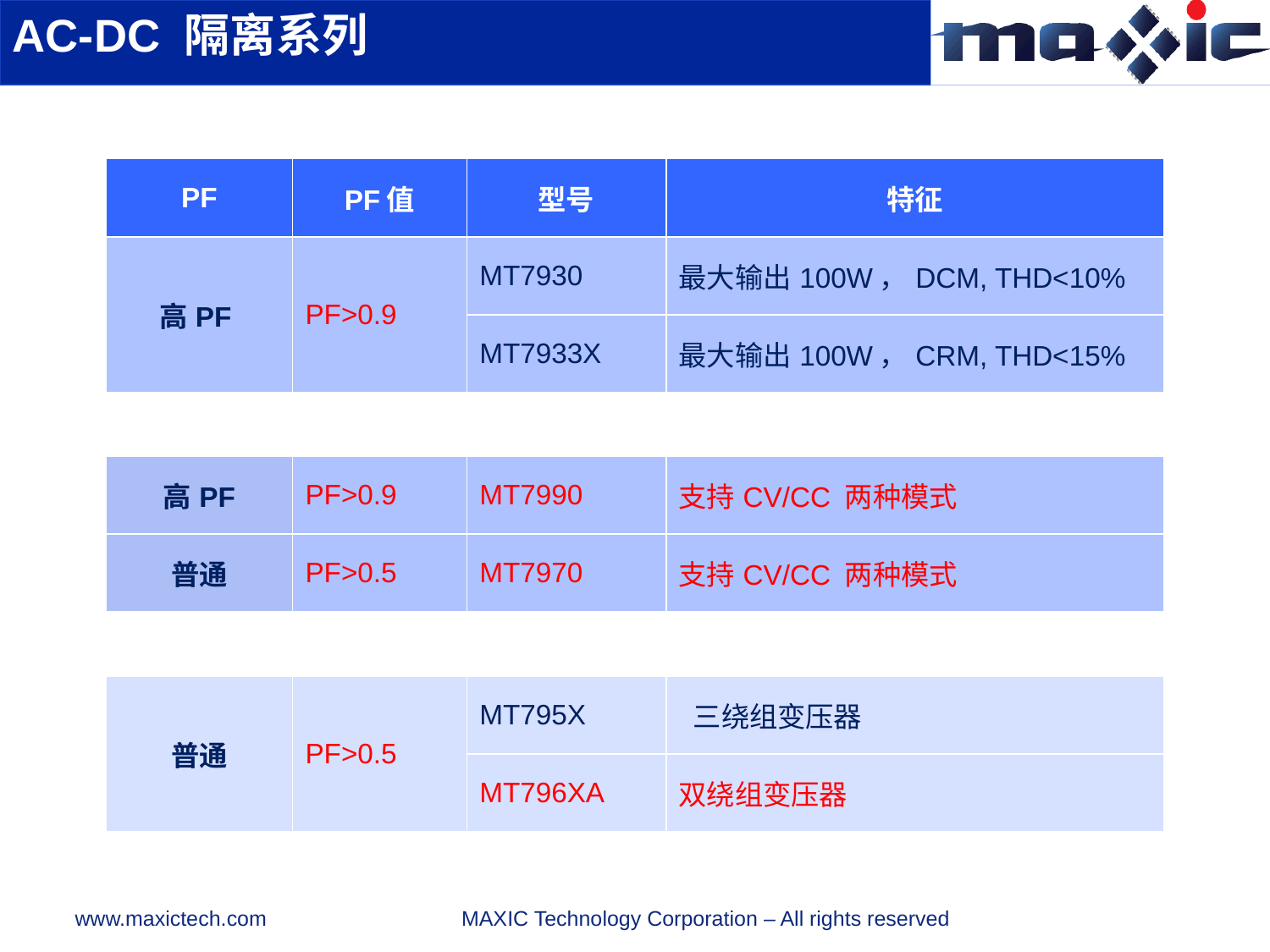

AC-DC 隔离系列
| PF | PF值 | 型号 | 特征 |
| --- | --- | --- | --- |
| 高PF | PF>0.9 | MT7930 | 最大输出100W，DCM, THD<10% |
|  |  | MT7933X | 最大输出100W，CRM, THD<15% |
|  |  |  |  |
| 高PF | PF>0.9 | MT7990 | 支持CV/CC 两种模式 |
| 普通 | PF>0.5 | MT7970 | 支持CV/CC 两种模式 |
|  |  |  |  |
| 普通 | PF>0.5 | MT795X | 三绕组变压器 |
|  |  | MT796XA | 双绕组变压器 |
26